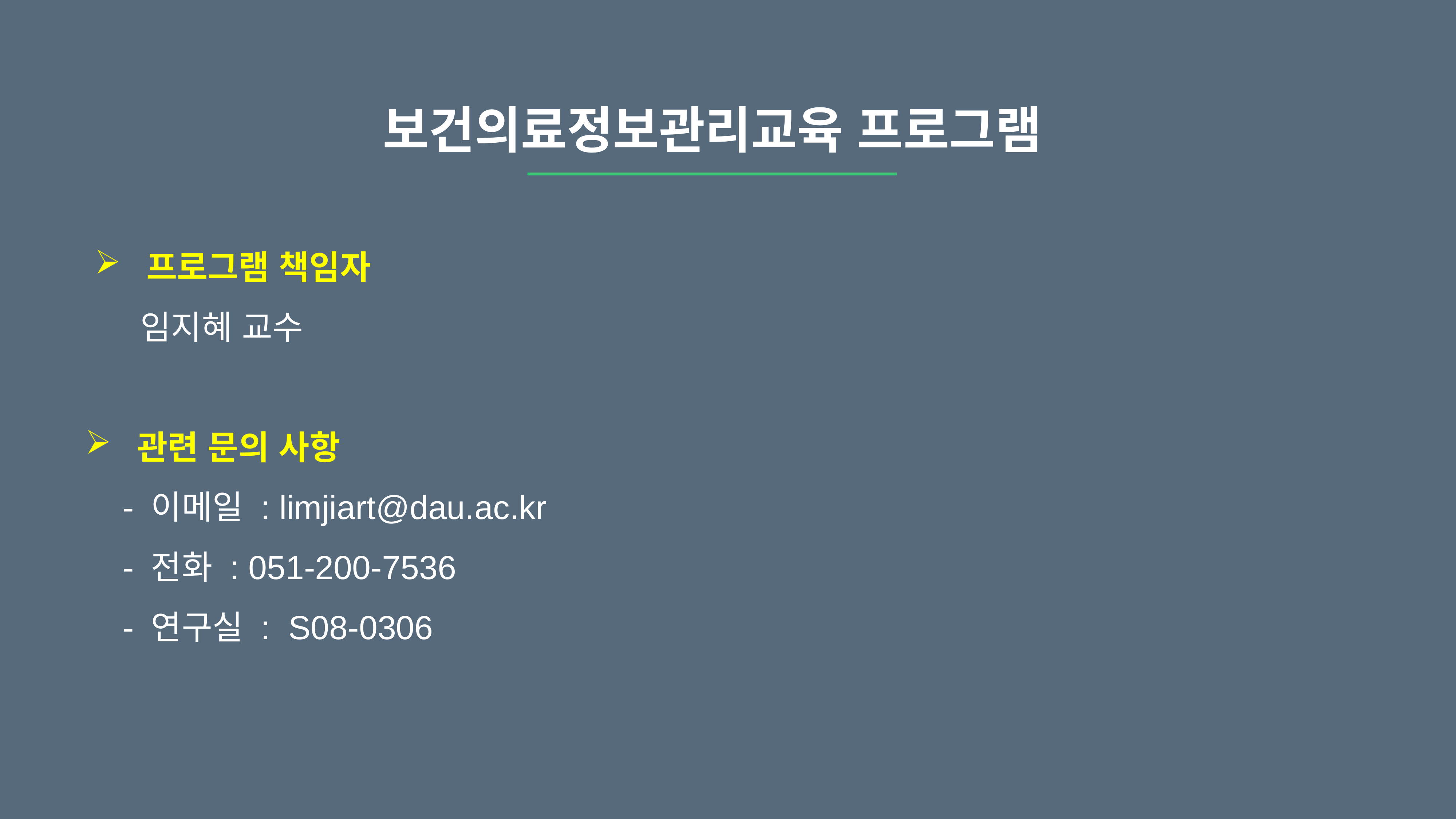

보건의료정보관리교육 프로그램

 프로그램 책임자
    임지혜 교수

 관련 문의 사항
    - 이메일 : limjiart@dau.ac.kr
    - 전화 : 051-200-7536
    - 연구실 :  S08-0306